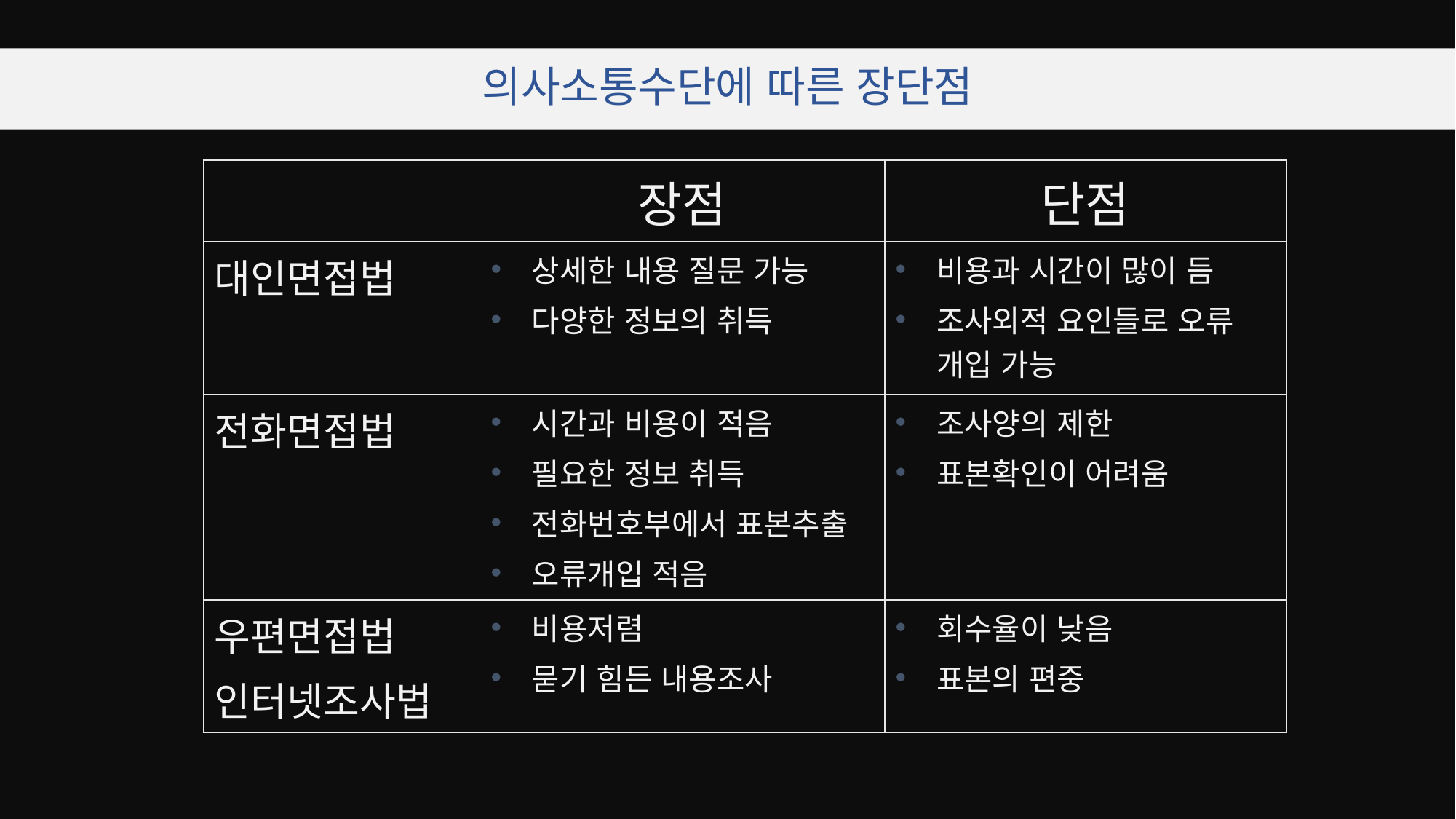

# 의사소통수단에 따른 장단점
|  | 장점 | 단점 |
| --- | --- | --- |
| 대인면접법 | 상세한 내용 질문 가능 다양한 정보의 취득 | 비용과 시간이 많이 듬 조사외적 요인들로 오류 개입 가능 |
| 전화면접법 | 시간과 비용이 적음 필요한 정보 취득 전화번호부에서 표본추출 오류개입 적음 | 조사양의 제한 표본확인이 어려움 |
| 우편면접법 인터넷조사법 | 비용저렴 묻기 힘든 내용조사 | 회수율이 낮음 표본의 편중 |